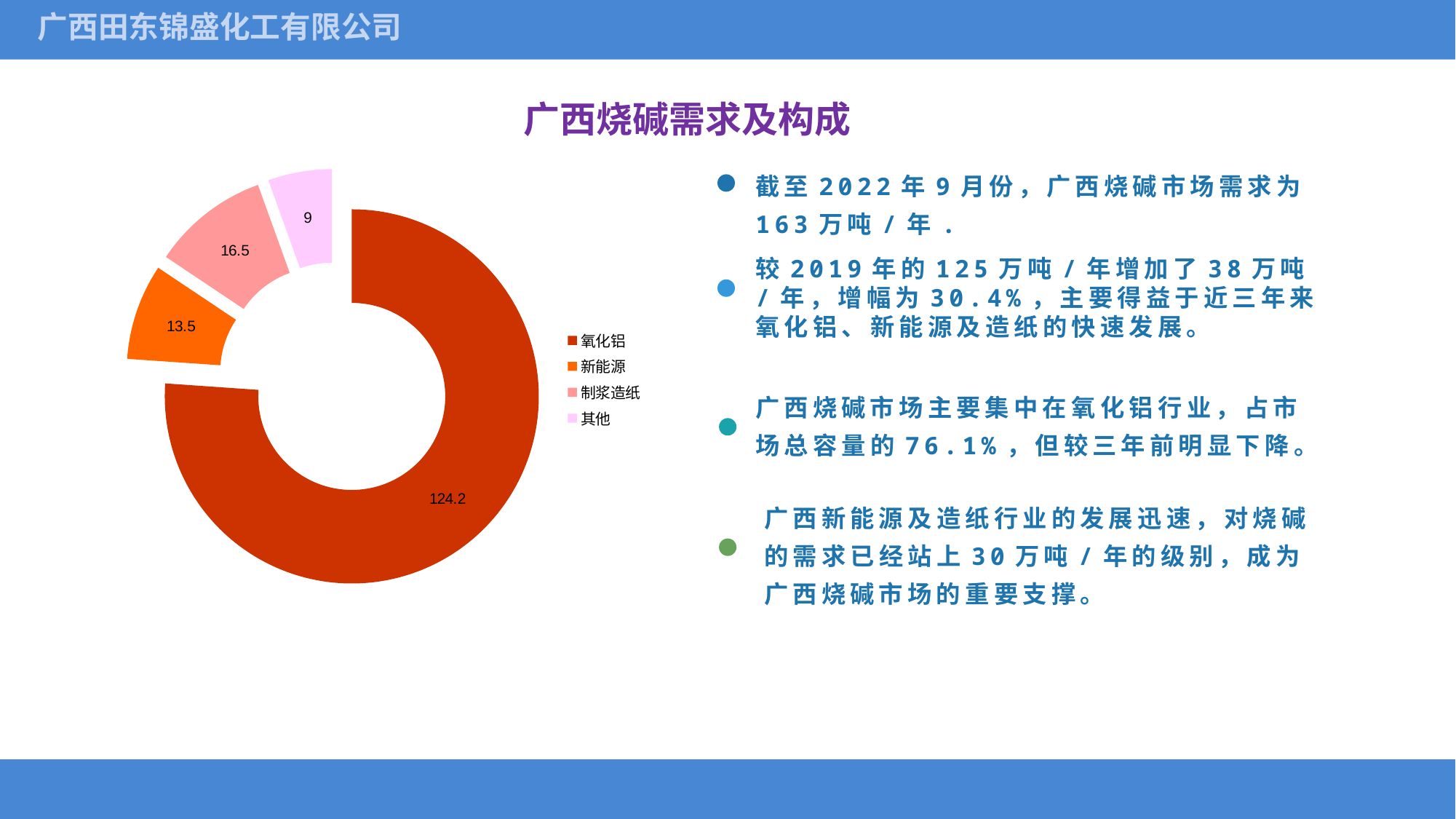

广西田东锦盛化工有限公司
广西烧碱需求及构成
截至2022年9月份，广西烧碱市场需求为163万吨/年.

### Chart

| Category |  |
|---|---|
| 氧化铝 | 124.2 |
| 新能源 | 13.5 |
| 制浆造纸 | 16.5 |
| 其他 | 9.0 |
较2019年的125万吨/年增加了38万吨/年，增幅为30.4%，主要得益于近三年来氧化铝、新能源及造纸的快速发展。

广西烧碱市场主要集中在氧化铝行业，占市场总容量的76.1%，但较三年前明显下降。

广西新能源及造纸行业的发展迅速，对烧碱的需求已经站上30万吨/年的级别，成为广西烧碱市场的重要支撑。